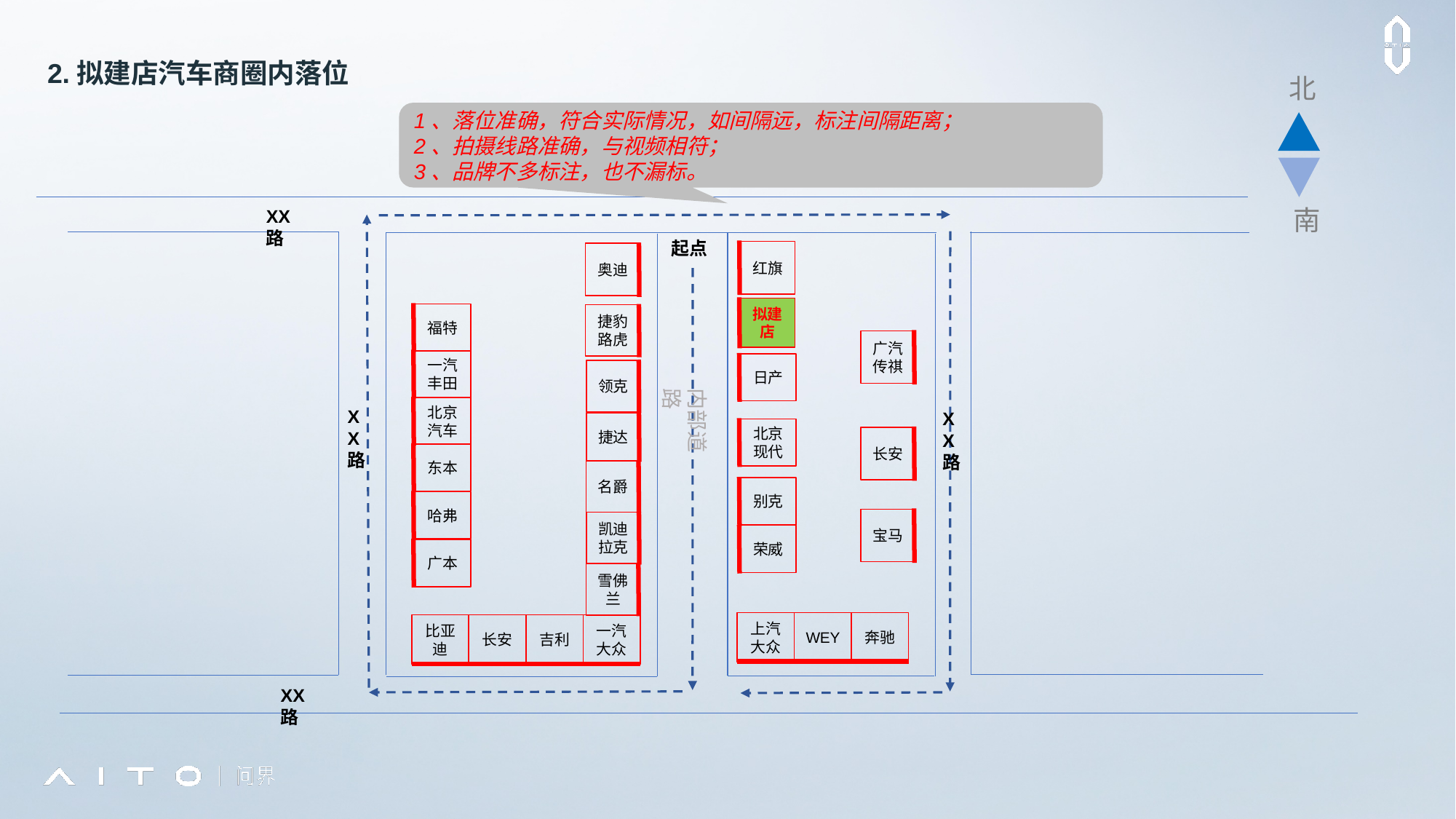

2.拟建店汽车商圈内落位
北
1、落位准确，符合实际情况，如间隔远，标注间隔距离；
2、拍摄线路准确，与视频相符；
3、品牌不多标注，也不漏标。

南
XX路
起点
红旗
奥迪
拟建店
福特
捷豹路虎
广汽传祺
一汽丰田
日产
领克
内部道路
北京汽车
XX路
XX路
捷达
北京现代
长安
东本
名爵
别克
哈弗
宝马
凯迪拉克
荣威
广本
雪佛兰
上汽大众
WEY
奔驰
比亚迪
长安
吉利
一汽大众
XX路